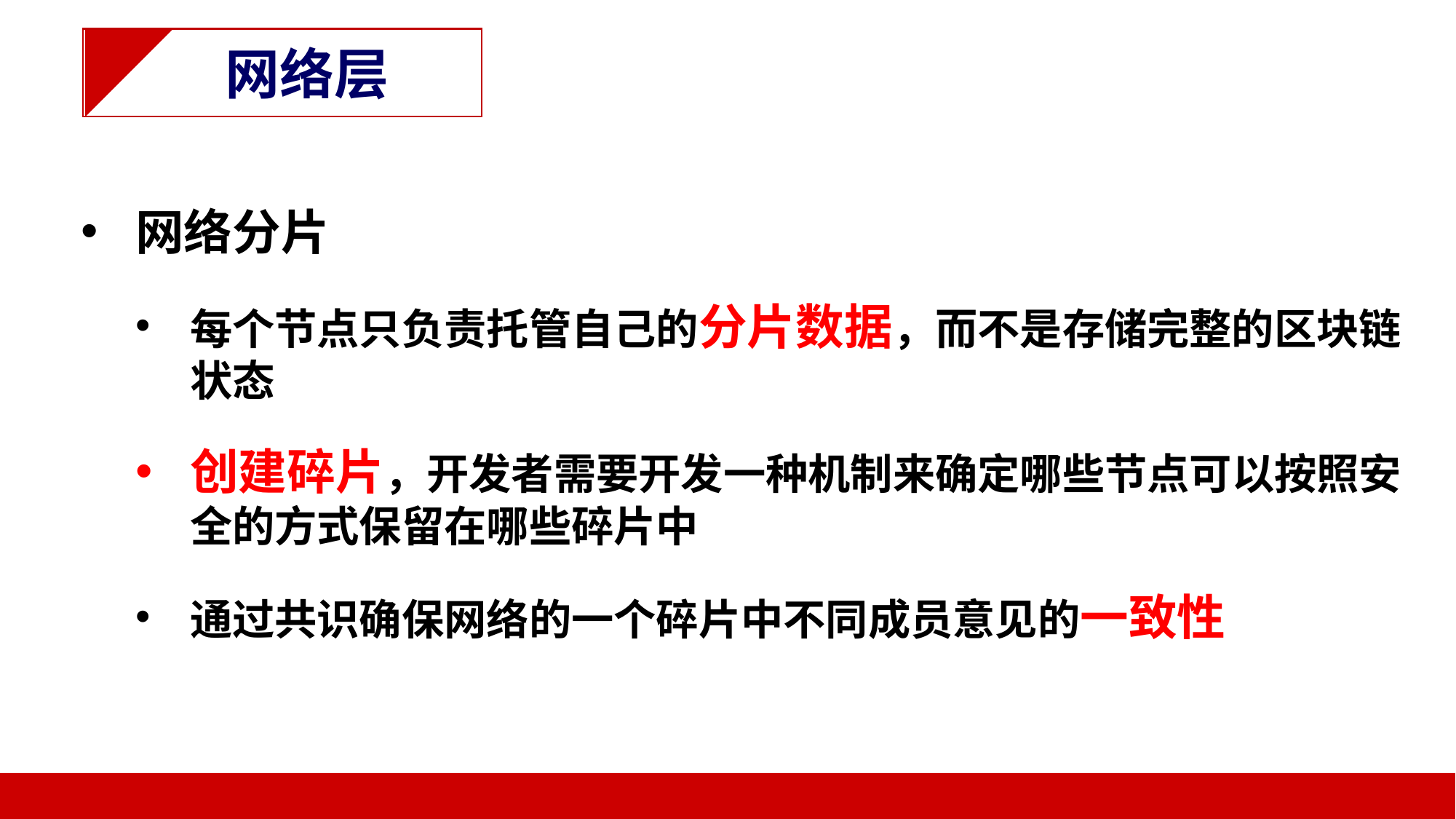

网络层
网络分片
每个节点只负责托管自己的分片数据，而不是存储完整的区块链状态
创建碎片，开发者需要开发一种机制来确定哪些节点可以按照安全的方式保留在哪些碎片中
通过共识确保网络的一个碎片中不同成员意见的一致性